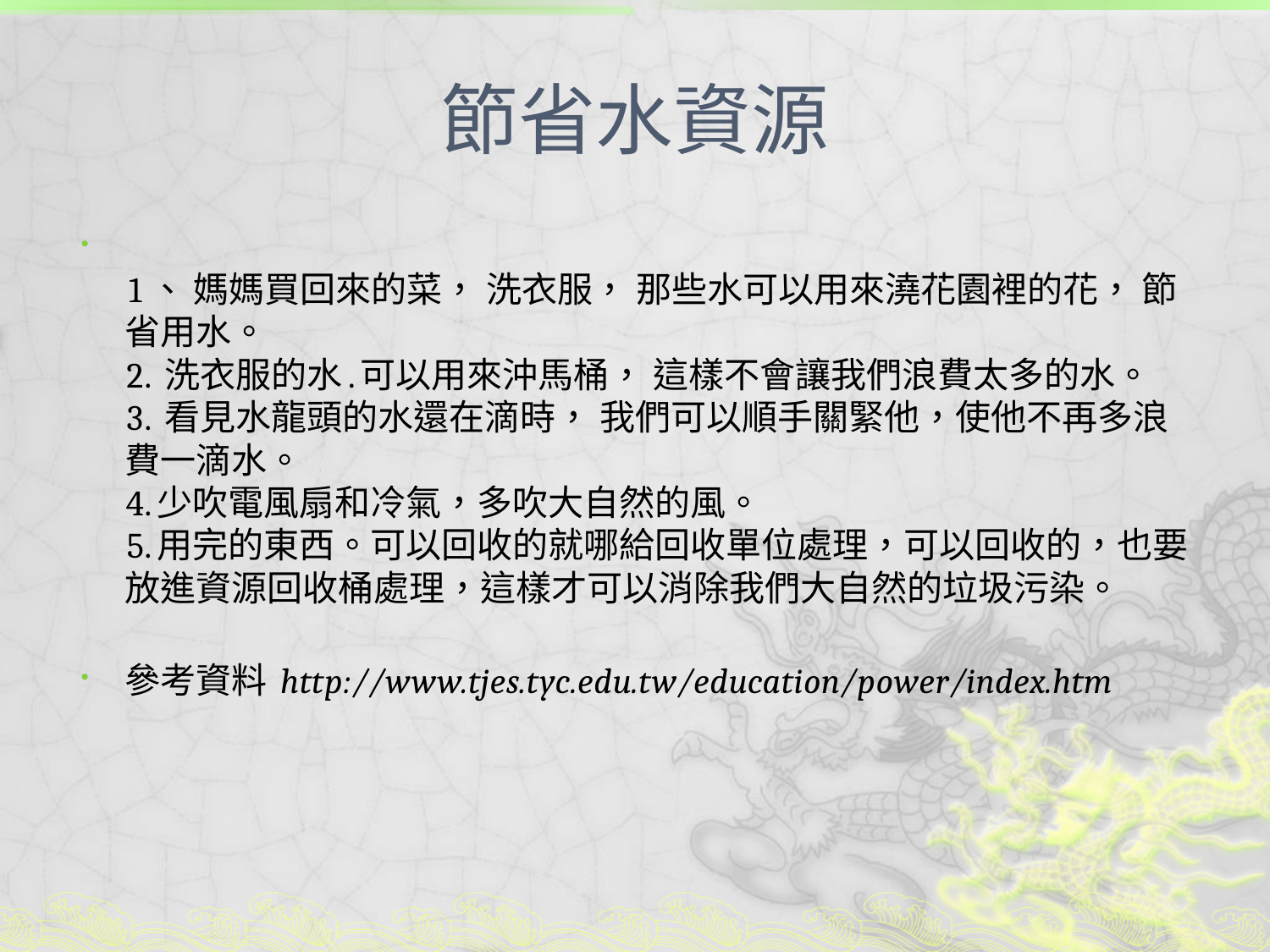

# 節省水資源
1、 媽媽買回來的菜， 洗衣服， 那些水可以用來澆花園裡的花， 節省用水。
2. 洗衣服的水.可以用來沖馬桶， 這樣不會讓我們浪費太多的水。
3. 看見水龍頭的水還在滴時， 我們可以順手關緊他，使他不再多浪費一滴水。
4.少吹電風扇和冷氣，多吹大自然的風。
5.用完的東西。可以回收的就哪給回收單位處理，可以回收的，也要放進資源回收桶處理，這樣才可以消除我們大自然的垃圾污染。
參考資料 http://www.tjes.tyc.edu.tw/education/power/index.htm